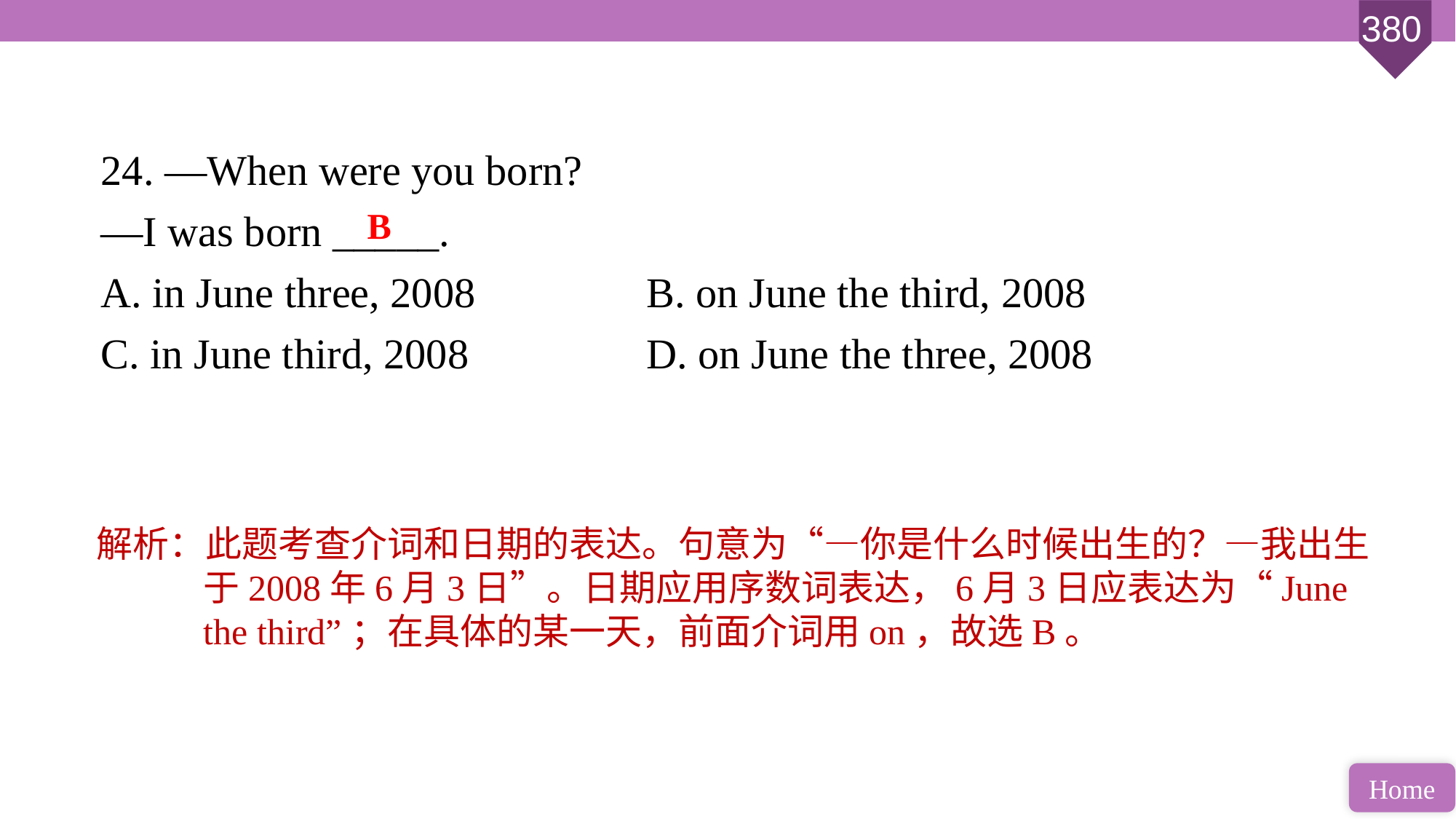

24. —When were you born?
—I was born _____.
A. in June three, 2008 		B. on June the third, 2008
C. in June third, 2008 		D. on June the three, 2008
B
解析：此题考查介词和日期的表达。句意为“—你是什么时候出生的？—我出生于2008年6月3日”。日期应用序数词表达，6月3日应表达为“June the third”；在具体的某一天，前面介词用on，故选B。